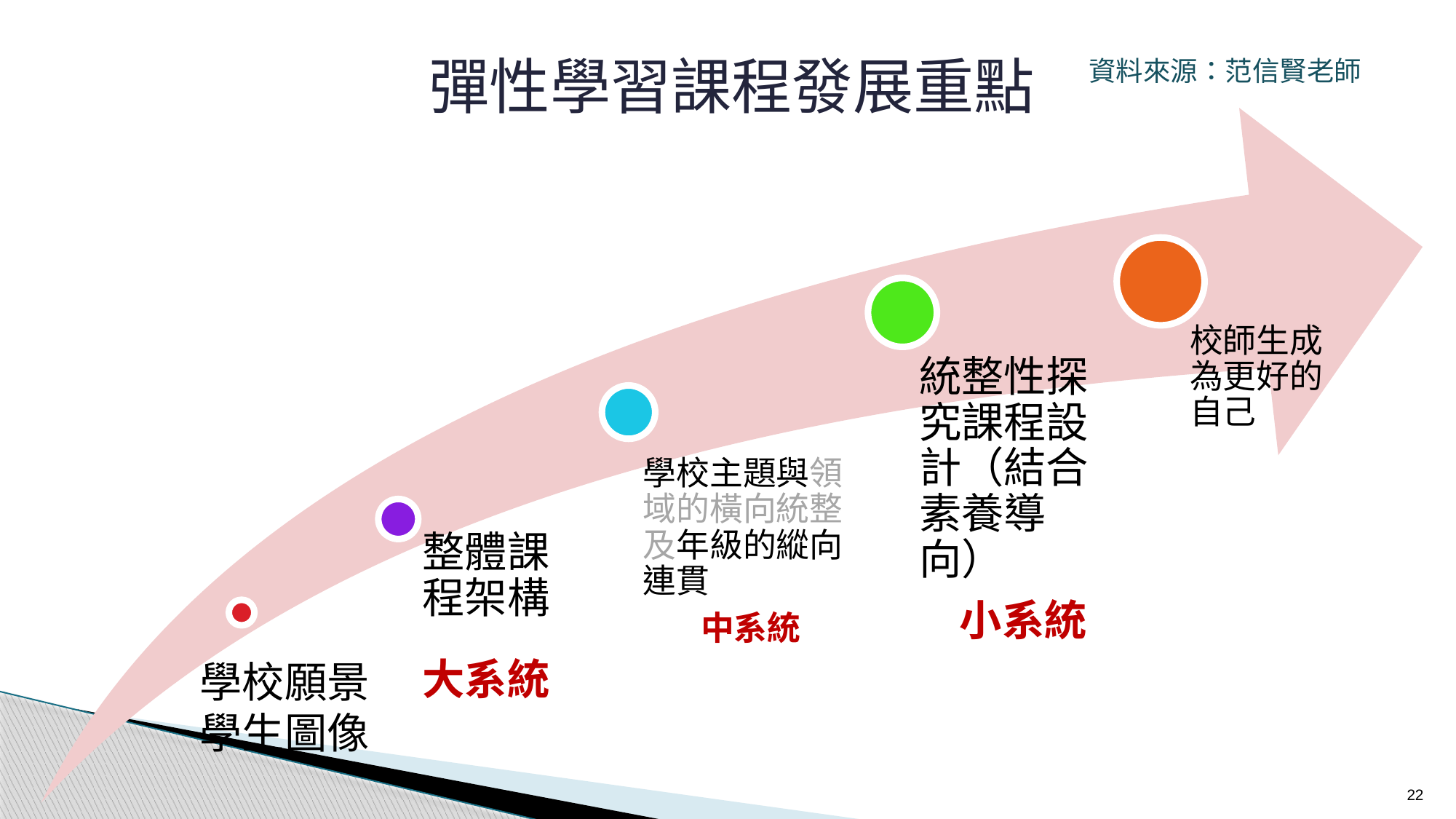

彈性學習課程發展重點
資料來源：范信賢老師
學校願景
學生圖像
整體課程架構
大系統
學校主題與領域的橫向統整及年級的縱向連貫
中系統
統整性探究課程設計（結合素養導向）
小系統
校師生成為更好的自己
22